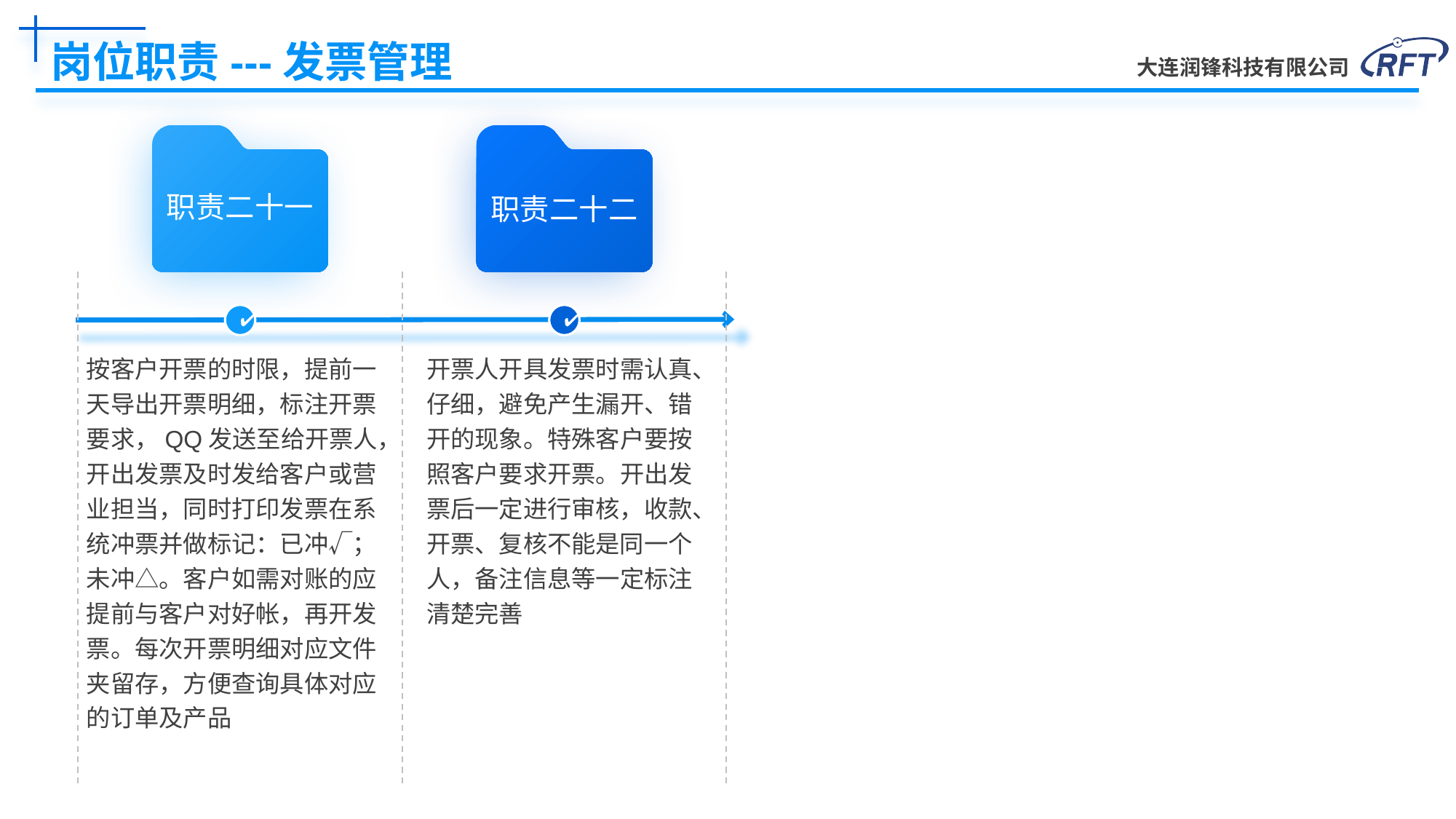

# 岗位职责---发票管理
职责二十一
职责二十二
✔
✔
按客户开票的时限，提前一天导出开票明细，标注开票要求，QQ发送至给开票人，开出发票及时发给客户或营业担当，同时打印发票在系统冲票并做标记：已冲√；未冲△。客户如需对账的应提前与客户对好帐，再开发票。每次开票明细对应文件夹留存，方便查询具体对应的订单及产品
开票人开具发票时需认真、仔细，避免产生漏开、错开的现象。特殊客户要按照客户要求开票。开出发票后一定进行审核，收款、开票、复核不能是同一个人，备注信息等一定标注清楚完善